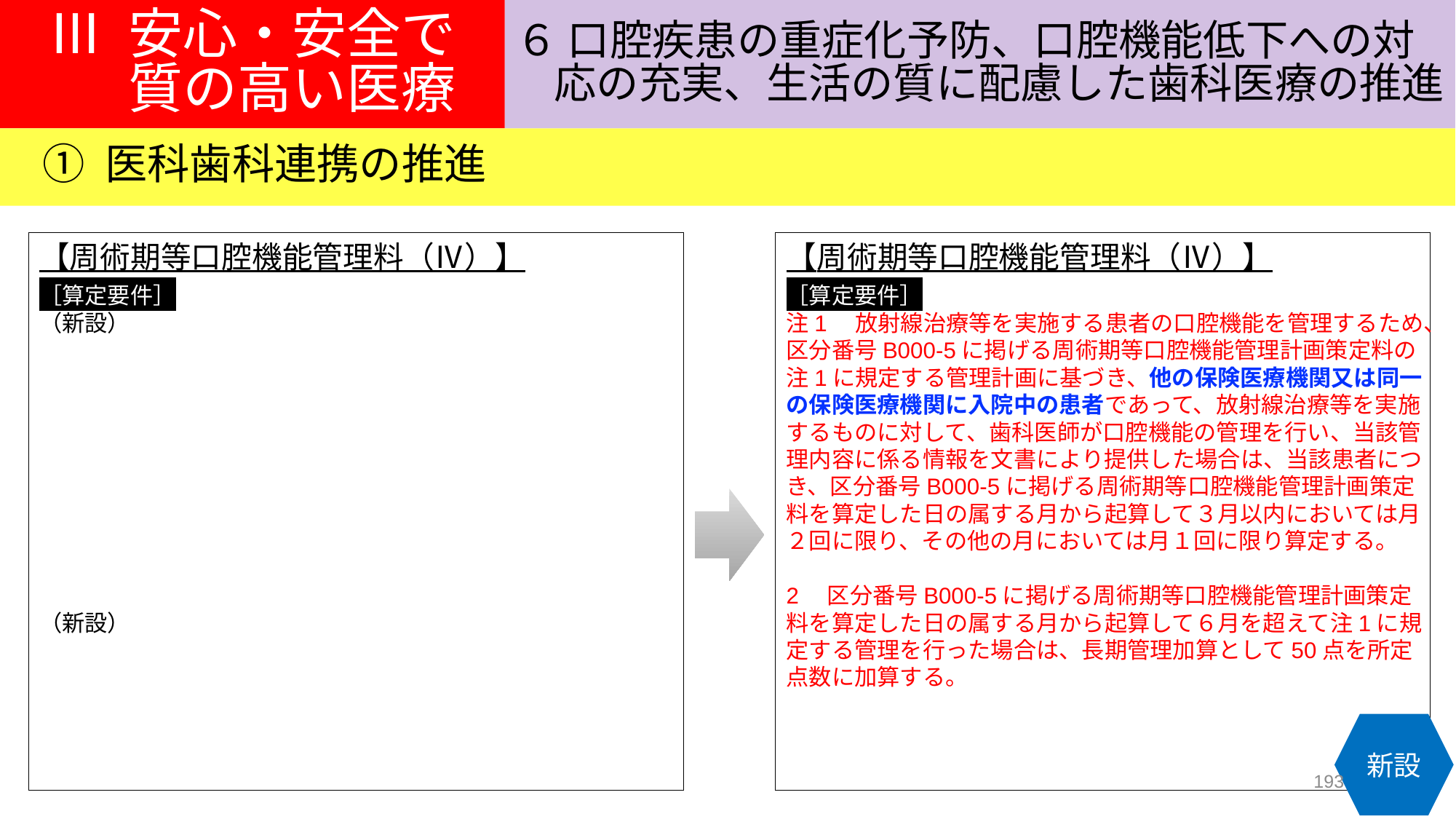

Ⅲ 安心・安全で
質の高い医療
６ 口腔疾患の重症化予防、口腔機能低下への対
応の充実、生活の質に配慮した歯科医療の推進
① 医科歯科連携の推進
【周術期等口腔機能管理料（Ⅳ）】

［算定要件］
注1　放射線治療等を実施する患者の口腔機能を管理するため、区分番号B000-5に掲げる周術期等口腔機能管理計画策定料の注1に規定する管理計画に基づき、他の保険医療機関又は同一の保険医療機関に入院中の患者であって、放射線治療等を実施するものに対して、歯科医師が口腔機能の管理を行い、当該管理内容に係る情報を文書により提供した場合は、当該患者につき、区分番号B000-5に掲げる周術期等口腔機能管理計画策定料を算定した日の属する月から起算して３月以内においては月２回に限り、その他の月においては月１回に限り算定する。

2　区分番号B000-5に掲げる周術期等口腔機能管理計画策定料を算定した日の属する月から起算して６月を超えて注1に規定する管理を行った場合は、長期管理加算として50点を所定点数に加算する。

【周術期等口腔機能管理料（Ⅳ）】

［算定要件］
（新設）

（新設）

新設
193